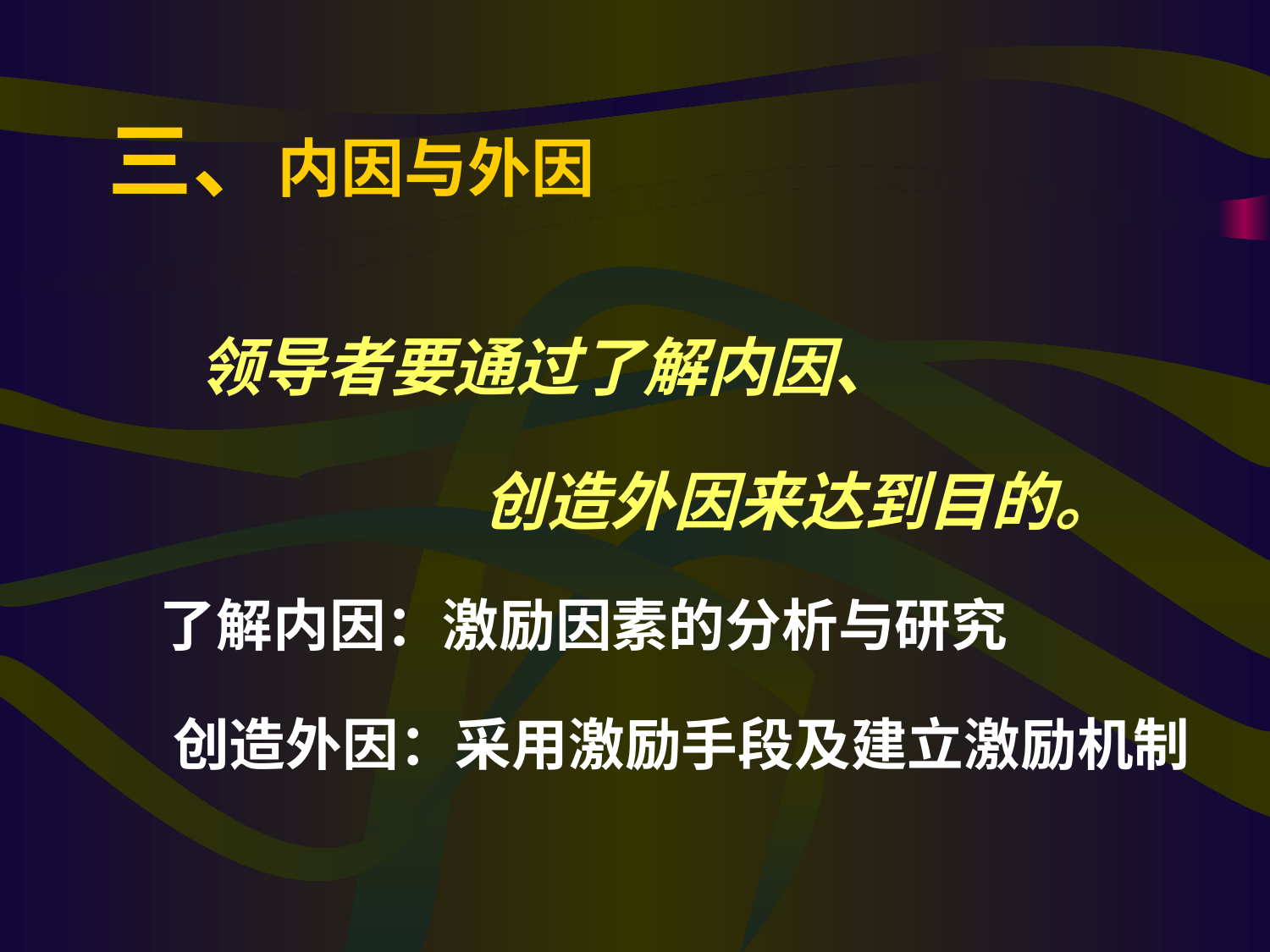

三、内因与外因
      领导者要通过了解内因、
                         创造外因来达到目的。
   了解内因：激励因素的分析与研究
    创造外因：采用激励手段及建立激励机制
#